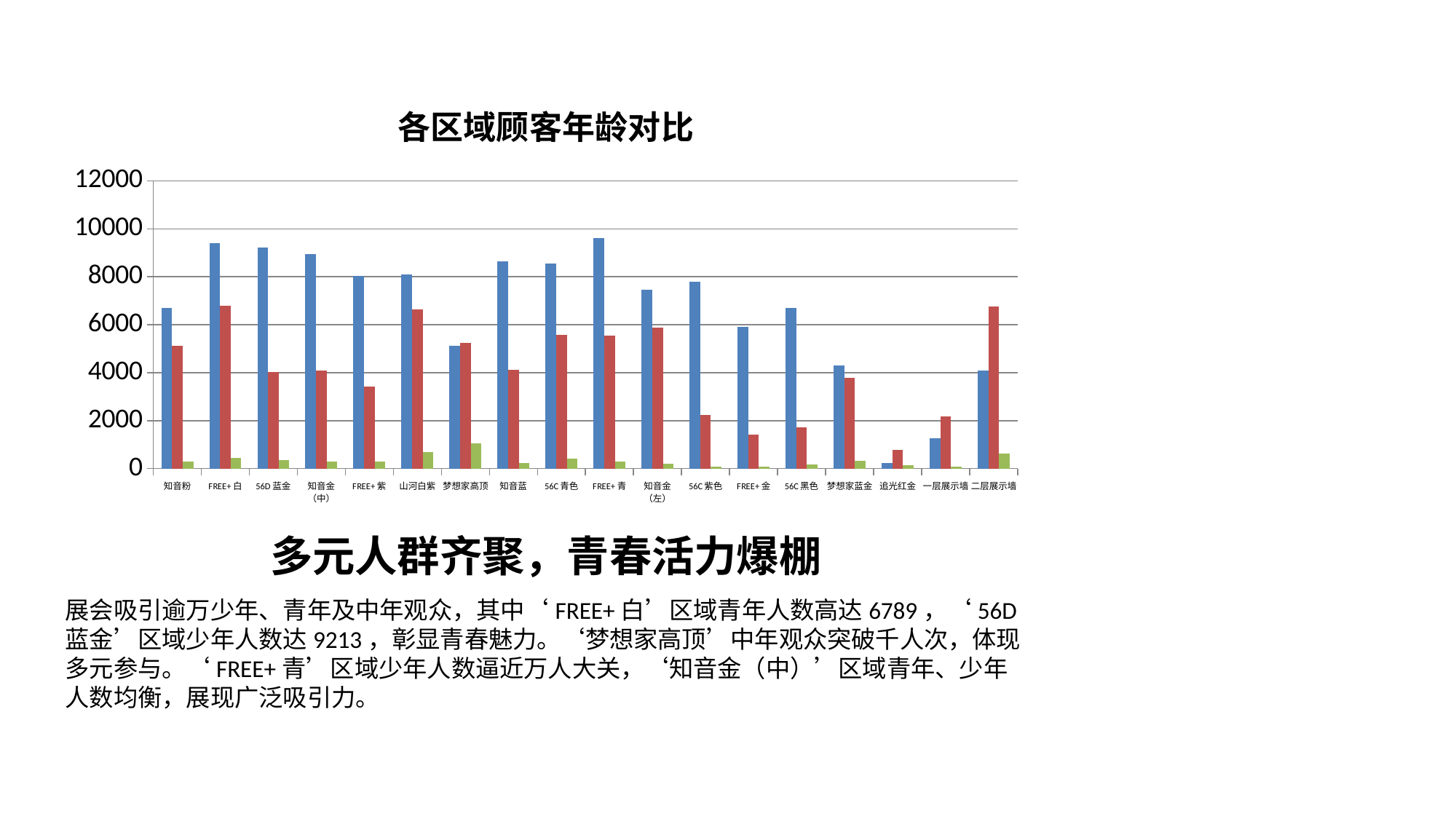

### Chart: 各区域顾客年龄对比

| Category | 少年 | 青年 | 中年 |
|---|---|---|---|
| 知音粉 | 6711.0 | 5117.0 | 299.0 |
| FREE+白 | 9401.0 | 6789.0 | 442.0 |
| 56D蓝金 | 9213.0 | 4032.0 | 343.0 |
| 知音金（中） | 8941.0 | 4090.0 | 293.0 |
| FREE+紫 | 8032.0 | 3412.0 | 295.0 |
| 山河白紫 | 8093.0 | 6636.0 | 689.0 |
| 梦想家高顶 | 5125.0 | 5237.0 | 1061.0 |
| 知音蓝 | 8645.0 | 4124.0 | 223.0 |
| 56C青色 | 8559.0 | 5577.0 | 420.0 |
| FREE+青 | 9625.0 | 5545.0 | 308.0 |
| 知音金（左） | 7454.0 | 5890.0 | 211.0 |
| 56C紫色 | 7798.0 | 2223.0 | 71.0 |
| FREE+金 | 5911.0 | 1404.0 | 73.0 |
| 56C黑色 | 6684.0 | 1724.0 | 166.0 |
| 梦想家蓝金 | 4307.0 | 3785.0 | 335.0 |
| 追光红金 | 241.0 | 767.0 | 139.0 |
| 一层展示墙 | 1256.0 | 2188.0 | 79.0 |
| 二层展示墙 | 4090.0 | 6766.0 | 642.0 |
多元人群齐聚，青春活力爆棚
展会吸引逾万少年、青年及中年观众，其中‘FREE+白’区域青年人数高达6789，‘56D蓝金’区域少年人数达9213，彰显青春魅力。‘梦想家高顶’中年观众突破千人次，体现多元参与。‘FREE+青’区域少年人数逼近万人大关，‘知音金（中）’区域青年、少年人数均衡，展现广泛吸引力。